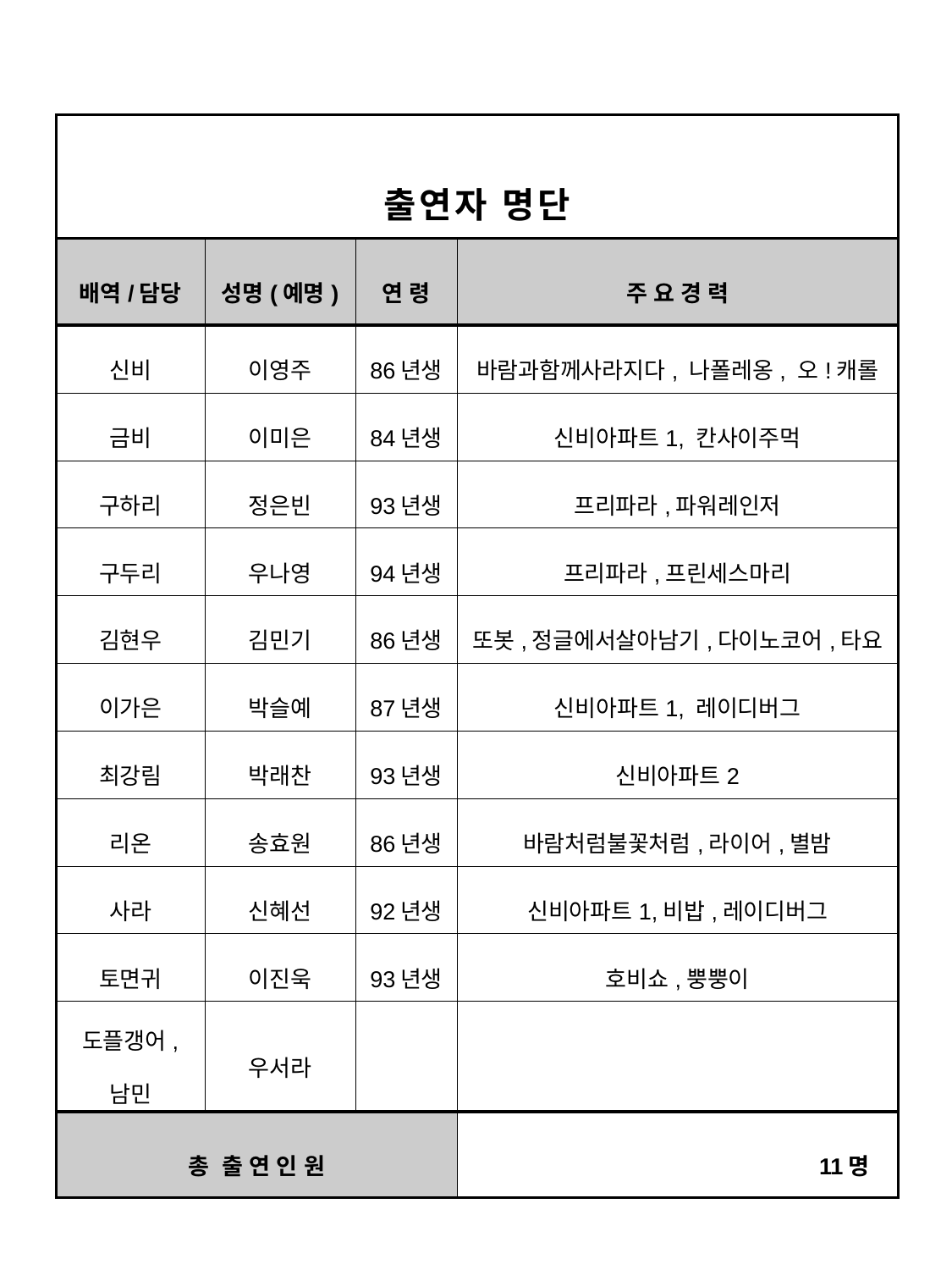

| 출연자 명단 |  |  |  |
| --- | --- | --- | --- |
| 배역/담당 | 성명(예명) | 연 령 | 주 요 경 력 |
| 신비 | 이영주 | 86년생 | 바람과함께사라지다, 나폴레옹, 오!캐롤 |
| 금비 | 이미은 | 84년생 | 신비아파트1, 칸사이주먹 |
| 구하리 | 정은빈 | 93년생 | 프리파라,파워레인저 |
| 구두리 | 우나영 | 94년생 | 프리파라,프린세스마리 |
| 김현우 | 김민기 | 86년생 | 또봇,정글에서살아남기,다이노코어,타요 |
| 이가은 | 박슬예 | 87년생 | 신비아파트1, 레이디버그 |
| 최강림 | 박래찬 | 93년생 | 신비아파트2 |
| 리온 | 송효원 | 86년생 | 바람처럼불꽃처럼,라이어,별밤 |
| 사라 | 신혜선 | 92년생 | 신비아파트1,비밥,레이디버그 |
| 토면귀 | 이진욱 | 93년생 | 호비쇼,뿡뿡이 |
| 도플갱어, 남민 | 우서라 |  |  |
| 총 출 연 인 원 |  |  | 11명 |